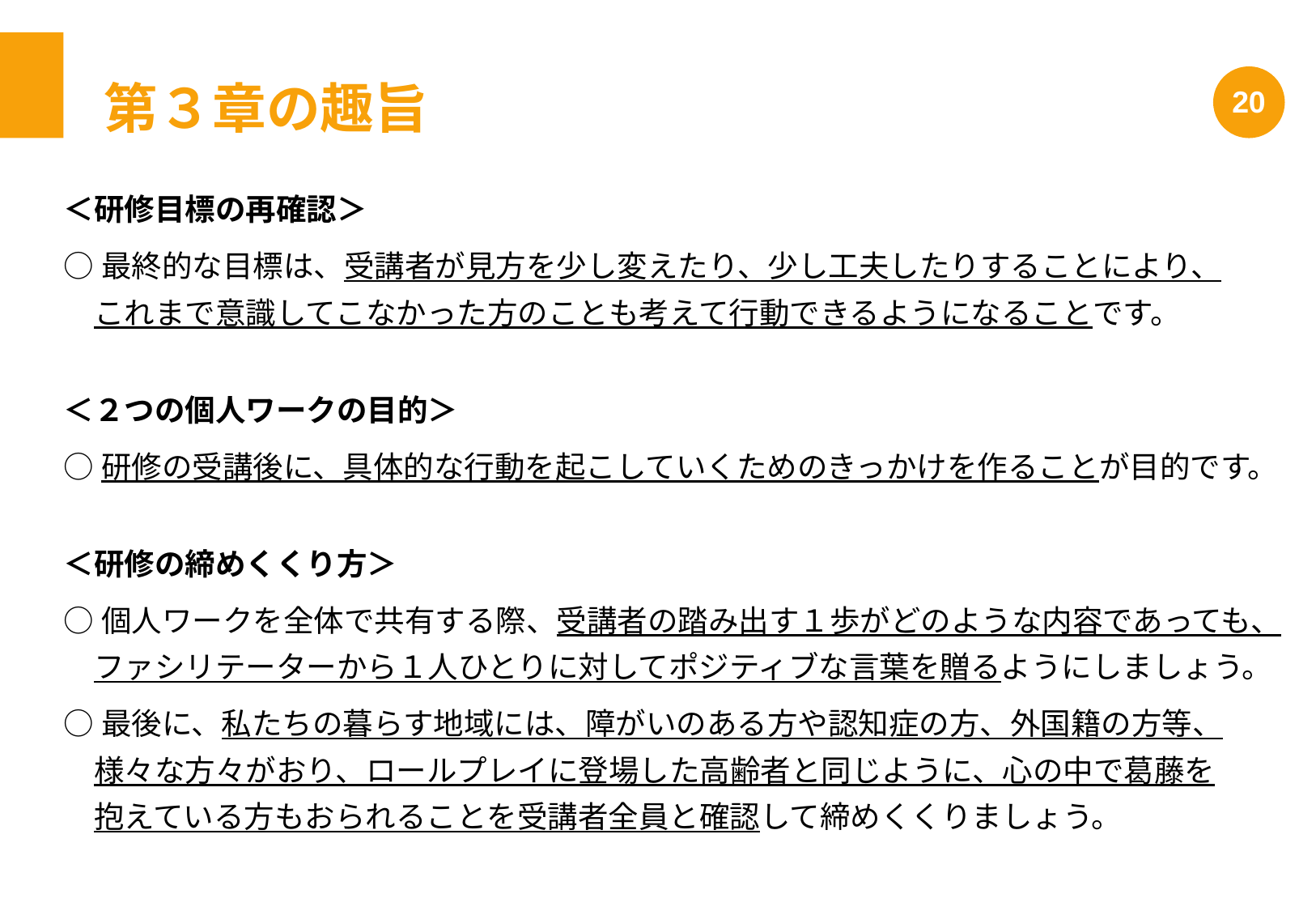

第３章の趣旨
20
＜研修目標の再確認＞
○最終的な目標は、受講者が見方を少し変えたり、少し工夫したりすることにより、
　これまで意識してこなかった方のことも考えて行動できるようになることです。
＜２つの個人ワークの目的＞
○研修の受講後に、具体的な行動を起こしていくためのきっかけを作ることが目的です。
＜研修の締めくくり方＞
○個人ワークを全体で共有する際、受講者の踏み出す１歩がどのような内容であっても、
　ファシリテーターから１人ひとりに対してポジティブな言葉を贈るようにしましょう。
○最後に、私たちの暮らす地域には、障がいのある方や認知症の方、外国籍の方等、
　様々な方々がおり、ロールプレイに登場した高齢者と同じように、心の中で葛藤を
　抱えている方もおられることを受講者全員と確認して締めくくりましょう。